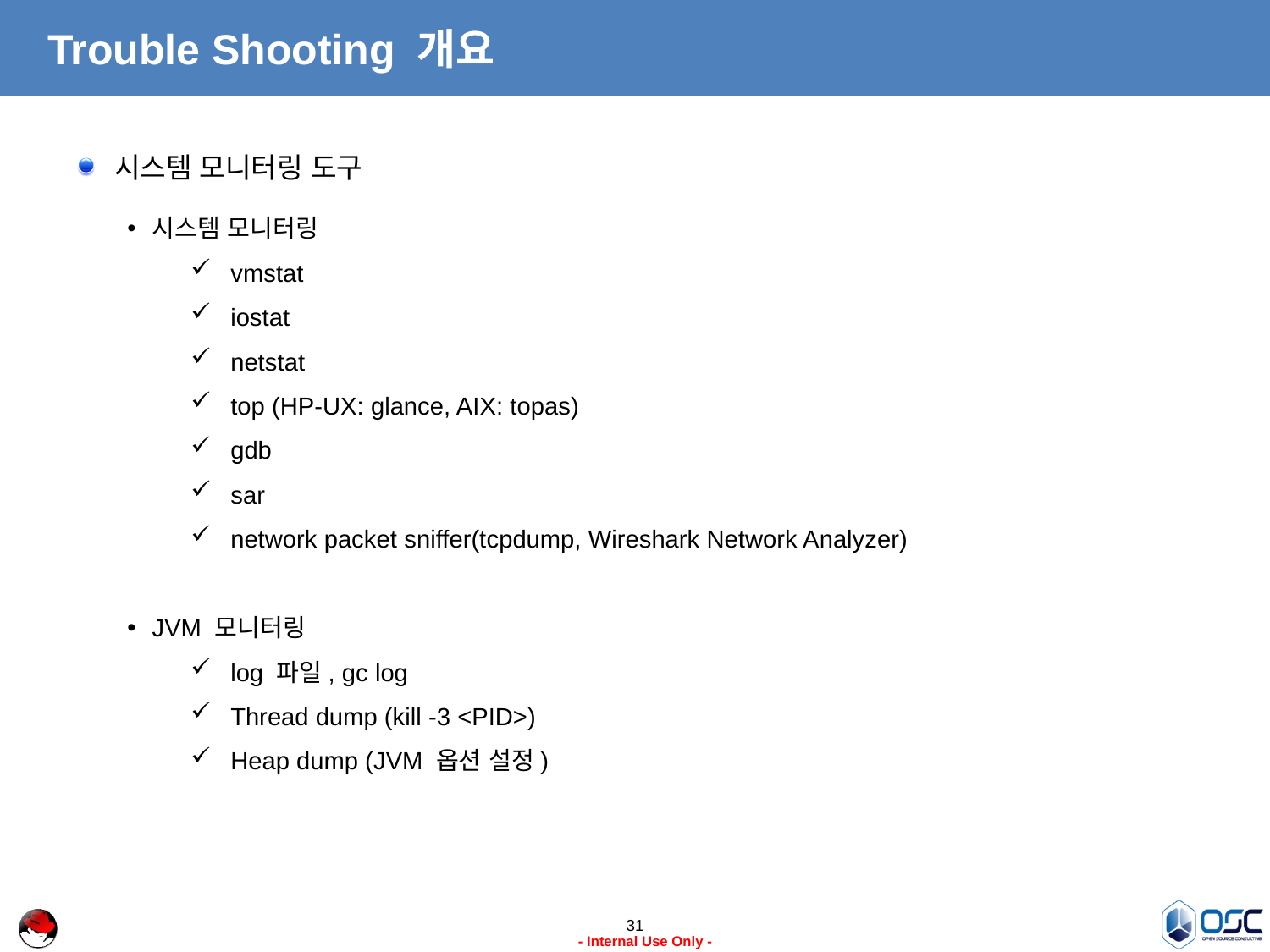

# Trouble Shooting 개요
시스템 모니터링 도구
시스템 모니터링
vmstat
iostat
netstat
top (HP-UX: glance, AIX: topas)
gdb
sar
network packet sniffer(tcpdump, Wireshark Network Analyzer)

JVM 모니터링
log 파일, gc log
Thread dump (kill -3 <PID>)
Heap dump (JVM 옵션 설정)